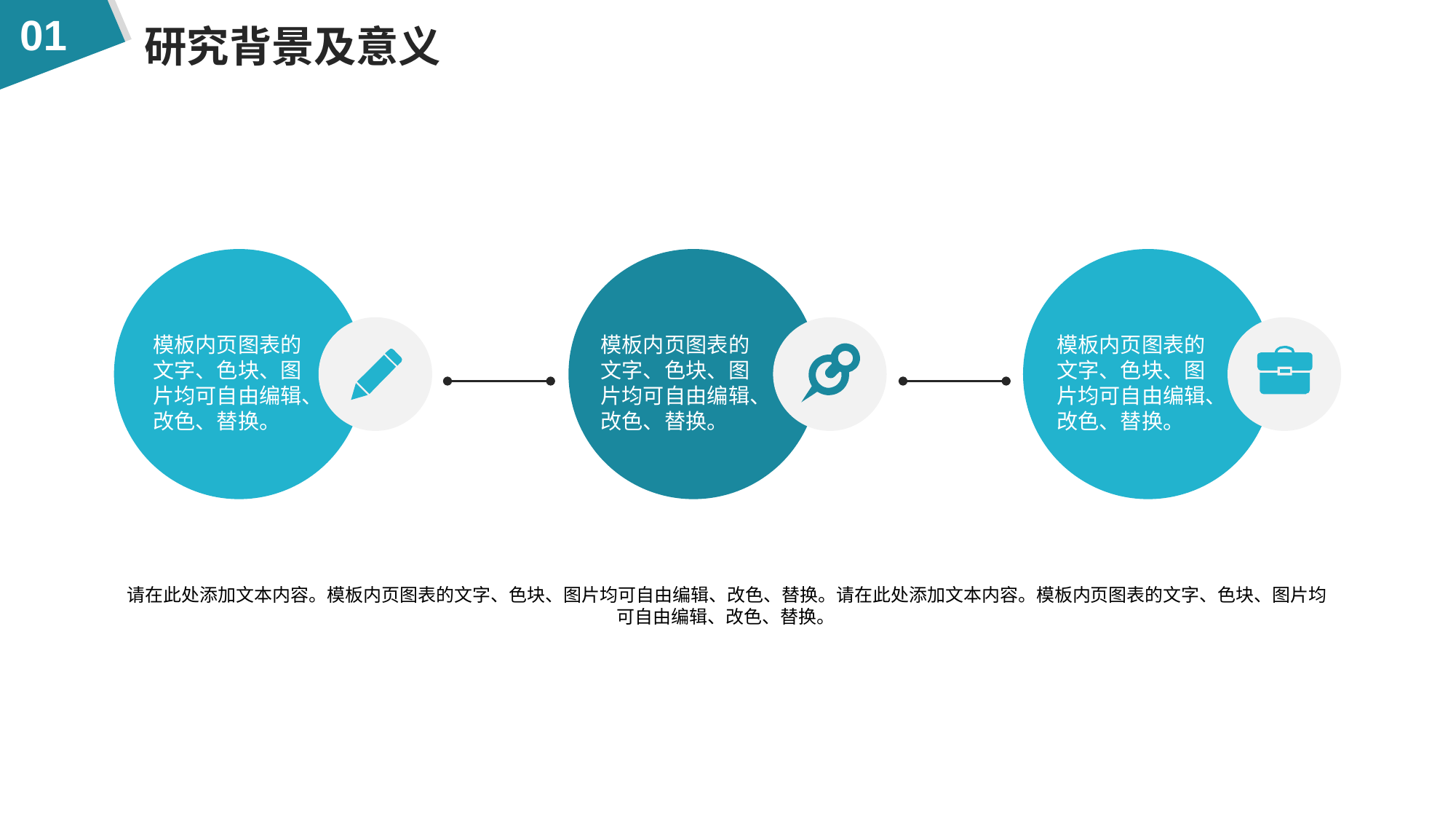

01
研究背景及意义

模板内页图表的文字、色块、图片均可自由编辑、改色、替换。
模板内页图表的文字、色块、图片均可自由编辑、改色、替换。
模板内页图表的文字、色块、图片均可自由编辑、改色、替换。

请在此处添加文本内容。模板内页图表的文字、色块、图片均可自由编辑、改色、替换。请在此处添加文本内容。模板内页图表的文字、色块、图片均可自由编辑、改色、替换。